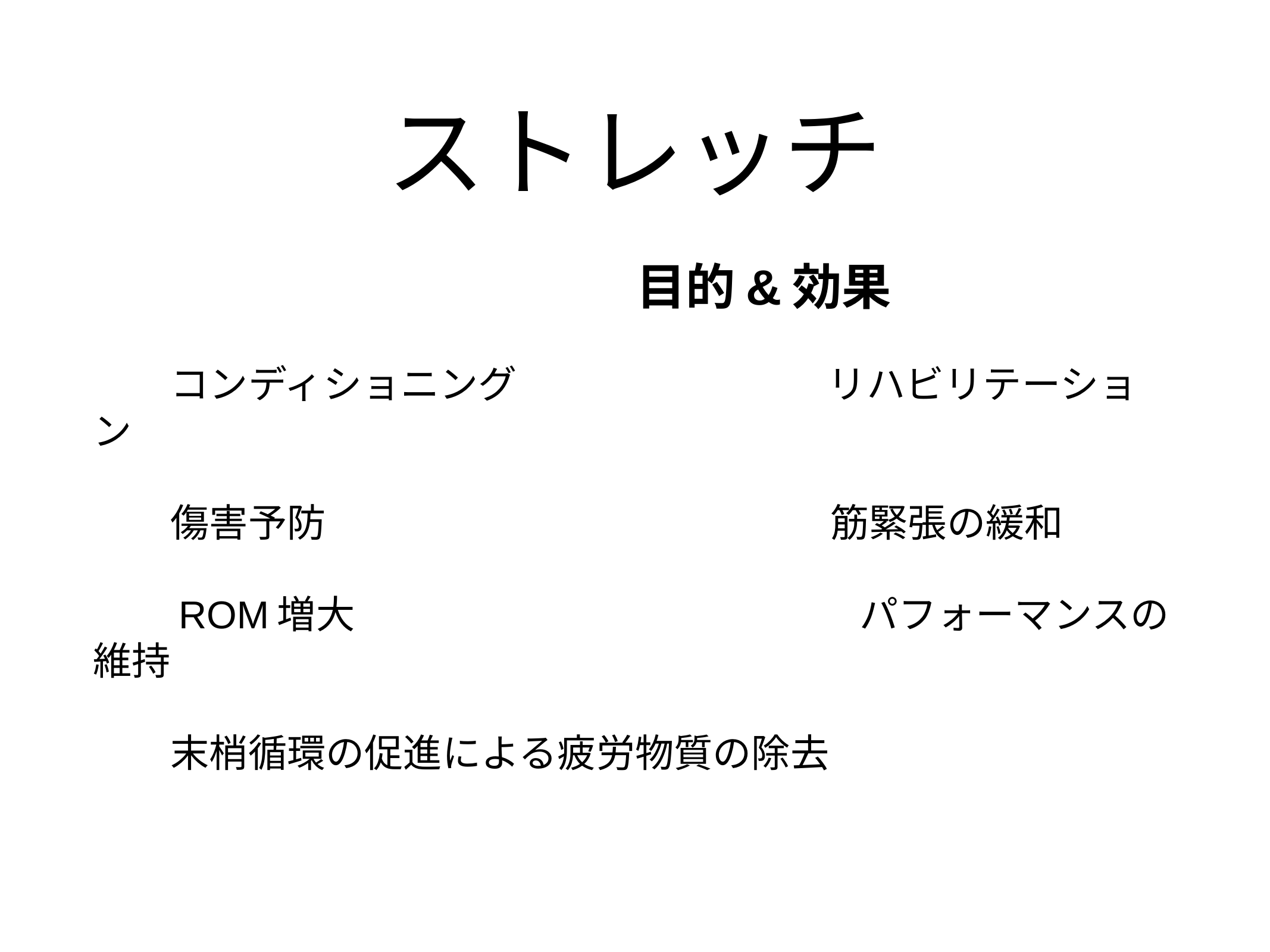

# ストレッチ
　　　　　　　　　　　　　　目的&効果
　　コンディショニング　　　　　　　　リハビリテーション
　　傷害予防　　　　　　　　　　　　　筋緊張の緩和
　　ROM増大　　　　　　　　　　　　　パフォーマンスの維持
　　末梢循環の促進による疲労物質の除去